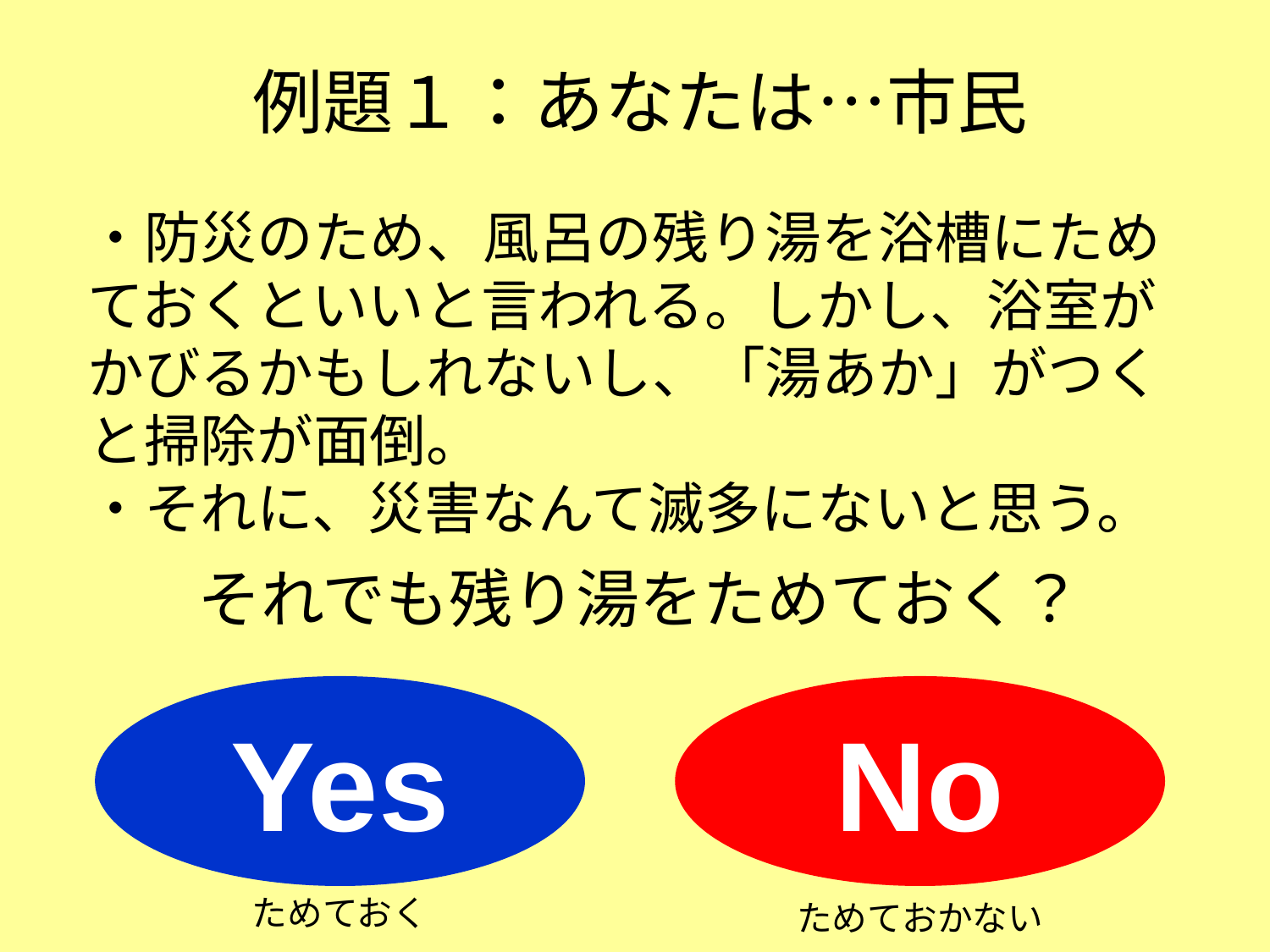

例題１：あなたは…市民
・防災のため、風呂の残り湯を浴槽にためておくといいと言われる。しかし、浴室がかびるかもしれないし、「湯あか」がつくと掃除が面倒。
・それに、災害なんて滅多にないと思う。
それでも残り湯をためておく？
Yes
No
ためておく
ためておかない